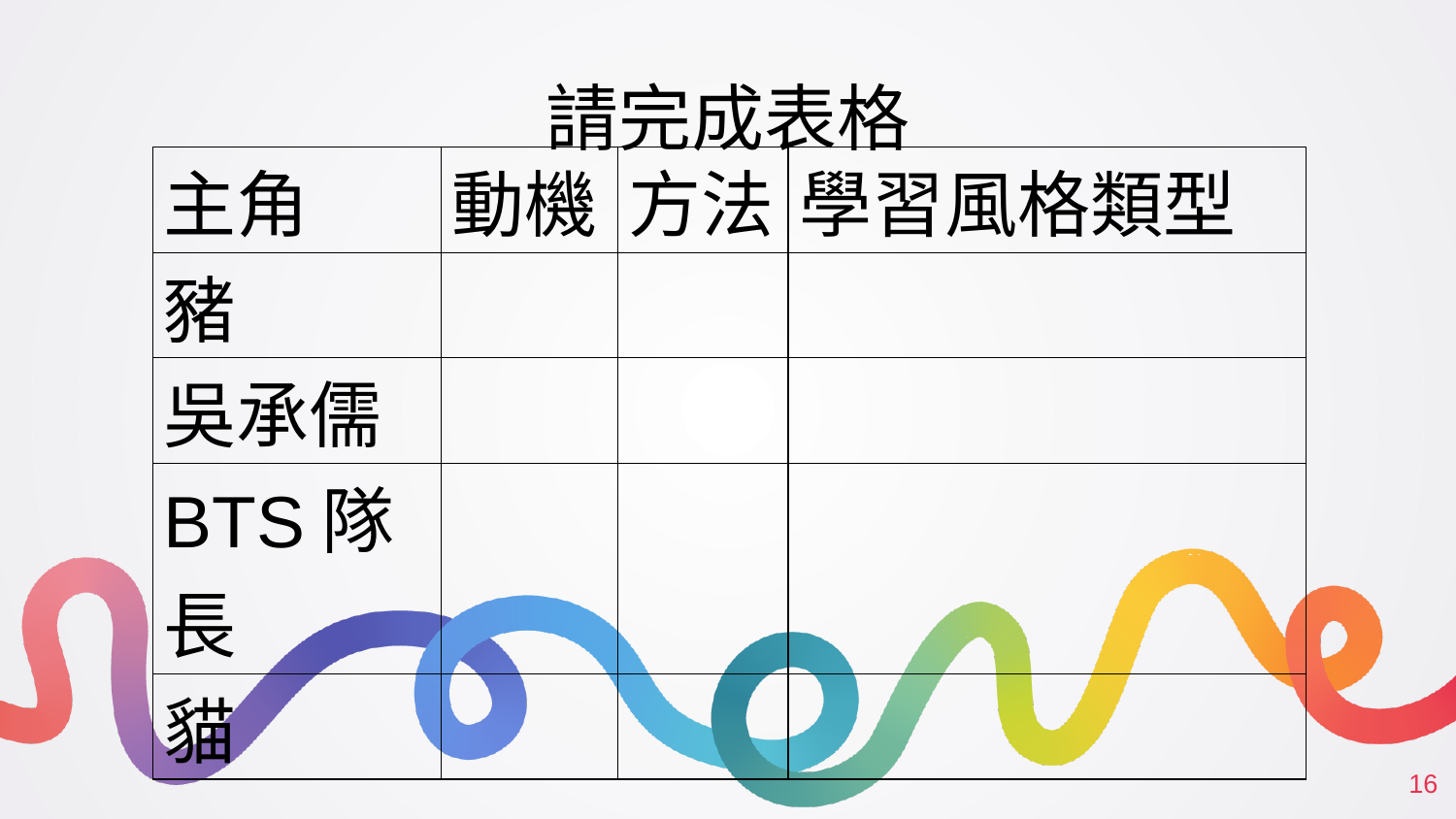

# 請完成表格
| 主角 | 動機 | 方法 | 學習風格類型 |
| --- | --- | --- | --- |
| 豬 |  |  |  |
| 吳承儒 |  |  |  |
| BTS隊長 |  |  |  |
| 貓 |  |  |  |

16